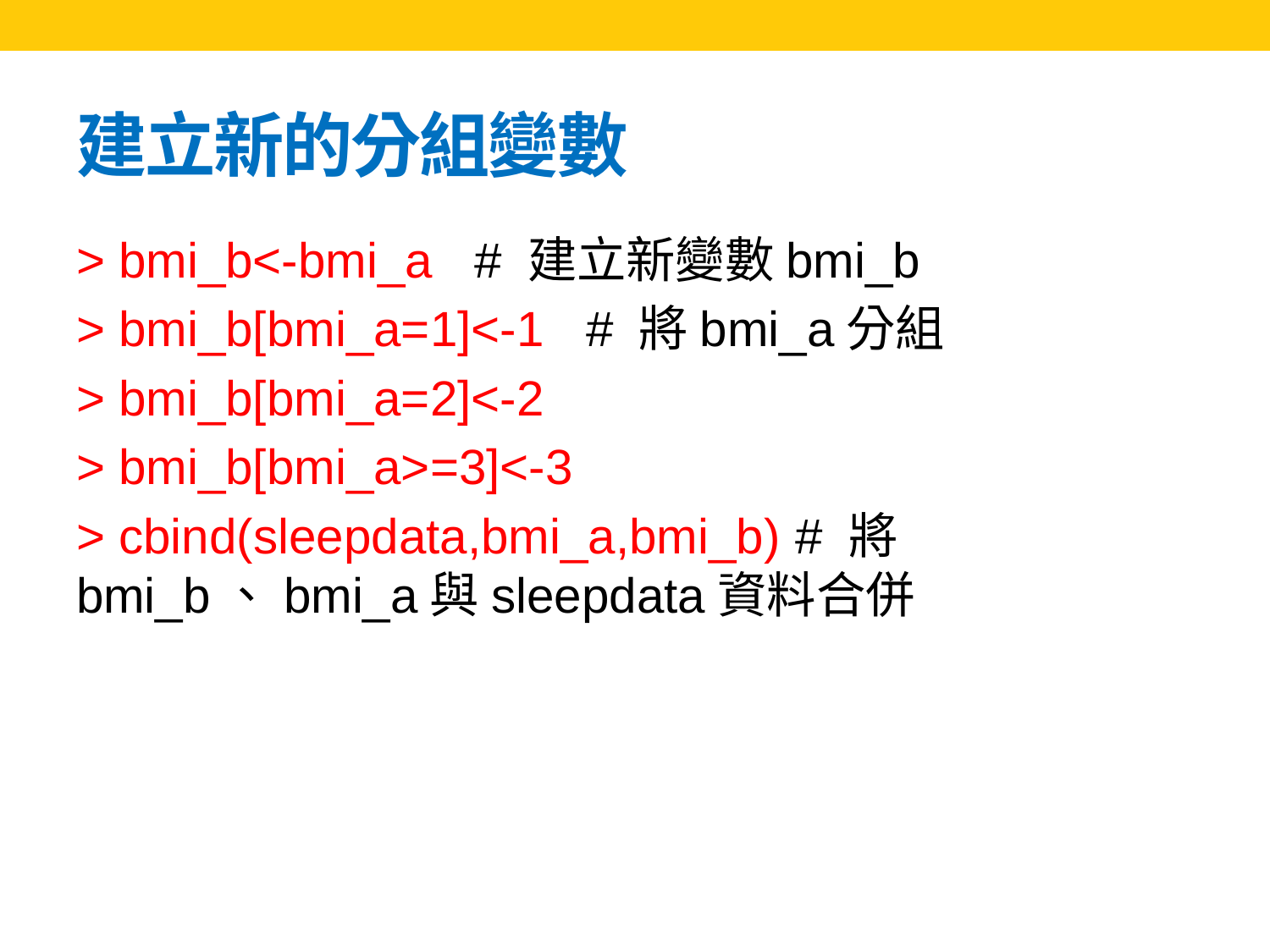

# 建立新的分組變數
> bmi_b<-bmi_a   # 建立新變數bmi_b
> bmi_b[bmi_a=1]<-1   # 將bmi_a分組
> bmi_b[bmi_a=2]<-2
> bmi_b[bmi_a>=3]<-3
> cbind(sleepdata,bmi_a,bmi_b) # 將bmi_b、bmi_a與sleepdata資料合併